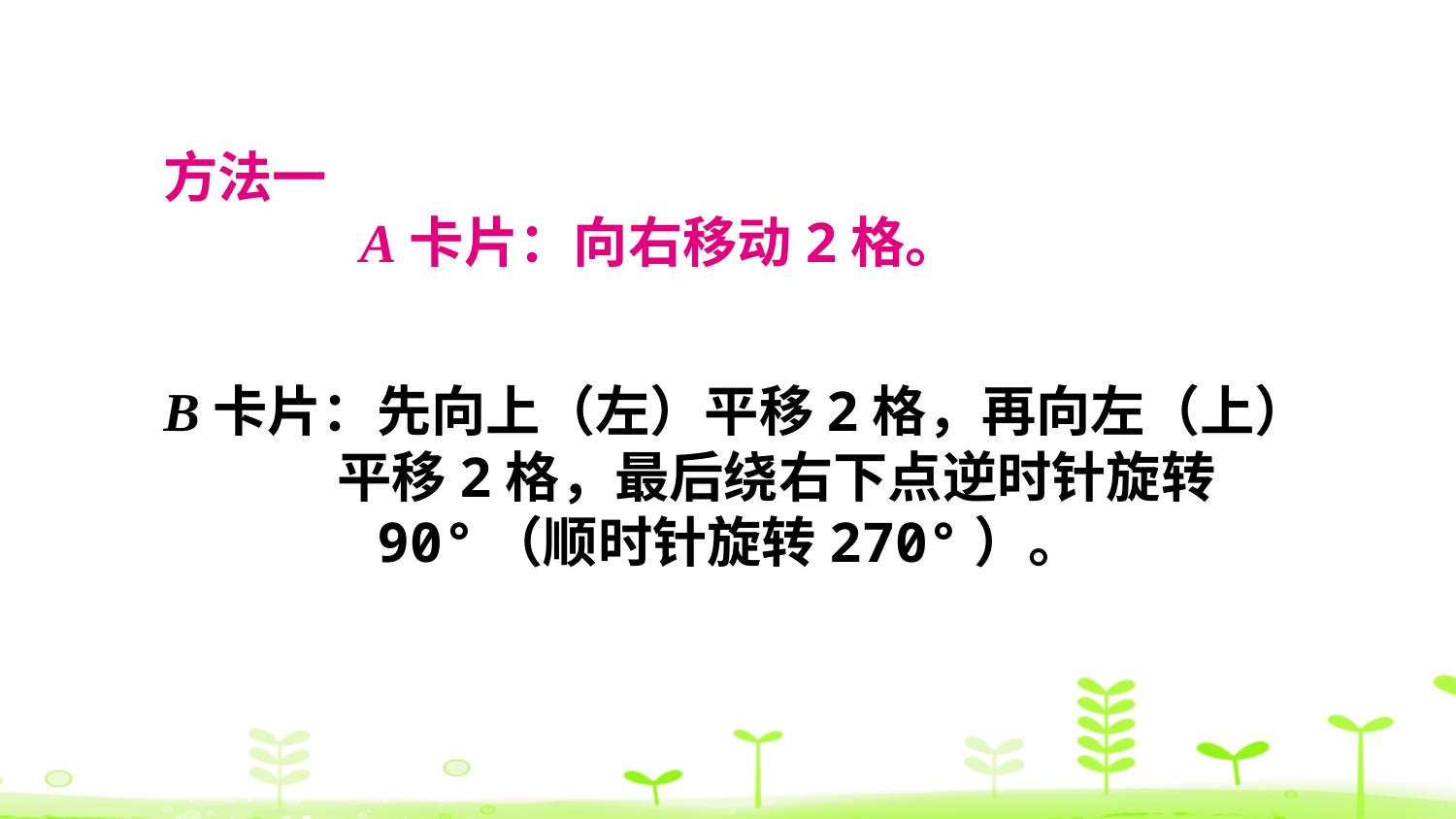

方法一
      A卡片：向右移动2格。
B卡片：先向上（左）平移2格，再向左（上）
             平移2格，最后绕右下点逆时针旋转
              90°（顺时针旋转270°）。